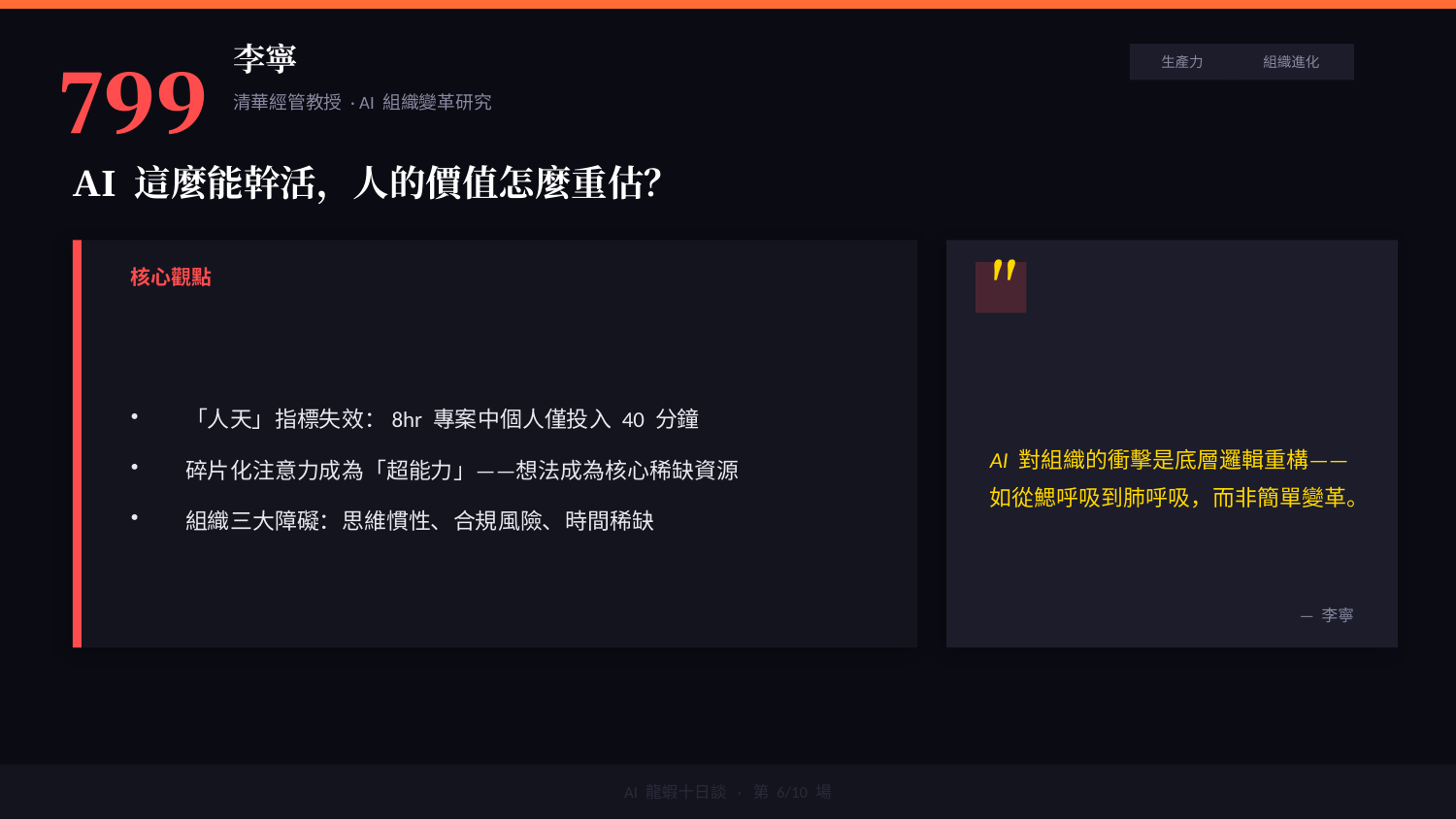

799
李寧

生產力

組織進化
清華經管教授 · AI 組織變革研究
AI 這麼能幹活，人的價值怎麼重估？

"
核心觀點

「人天」指標失效：8hr 專案中個人僅投入 40 分鐘
碎片化注意力成為「超能力」——想法成為核心稀缺資源
組織三大障礙：思維慣性、合規風險、時間稀缺
AI 對組織的衝擊是底層邏輯重構——如從鰓呼吸到肺呼吸，而非簡單變革。
— 李寧

AI 龍蝦十日談  ·  第 6/10 場